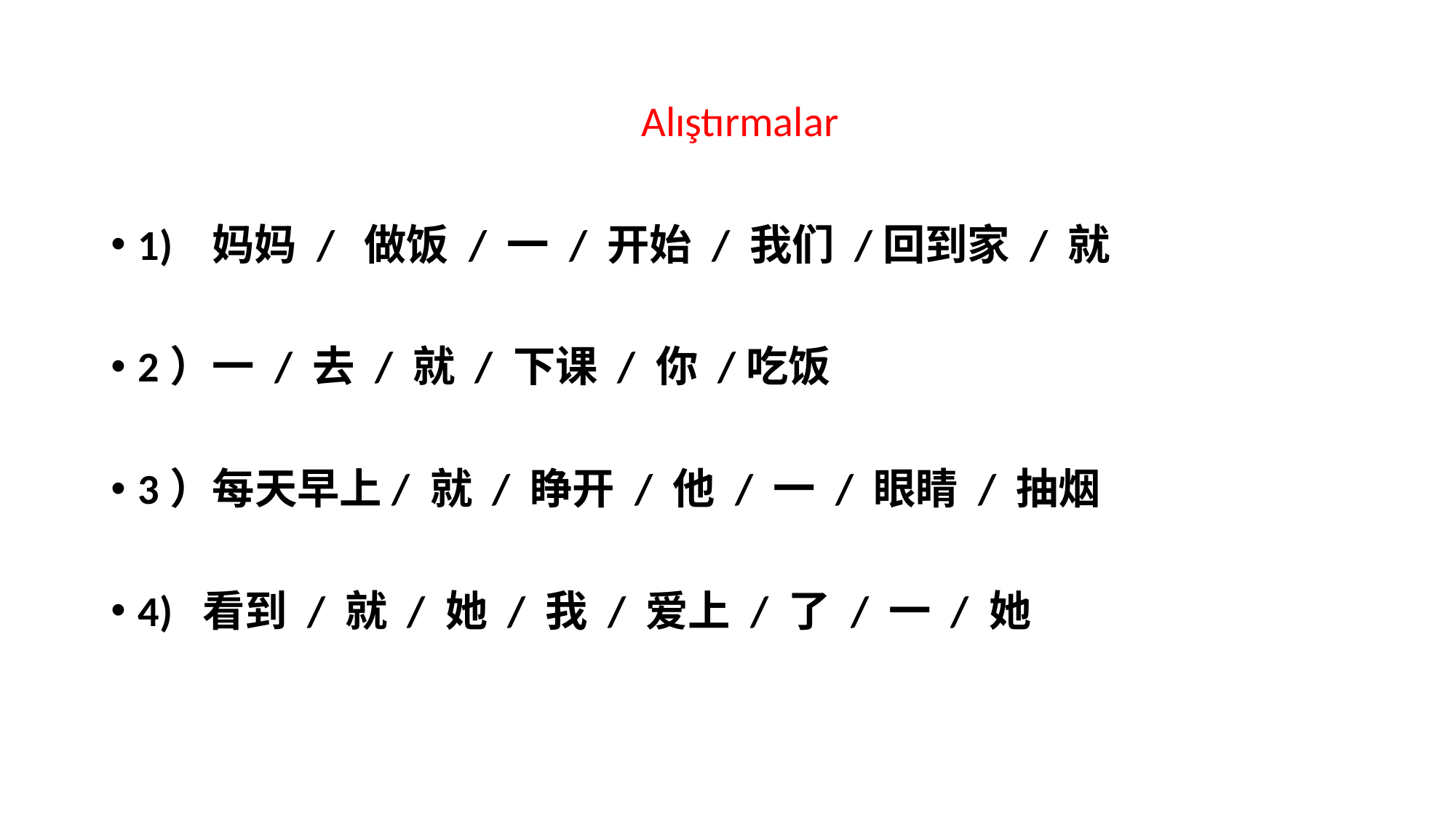

# Alıştırmalar
1)   妈妈 /  做饭 / 一 / 开始 / 我们 /回到家 / 就

2）一 / 去 / 就 / 下课 / 你 /吃饭

3）每天早上/ 就 / 睁开 / 他 / 一 / 眼睛 / 抽烟

4)  看到 / 就 / 她 / 我 / 爱上 / 了 / 一 / 她